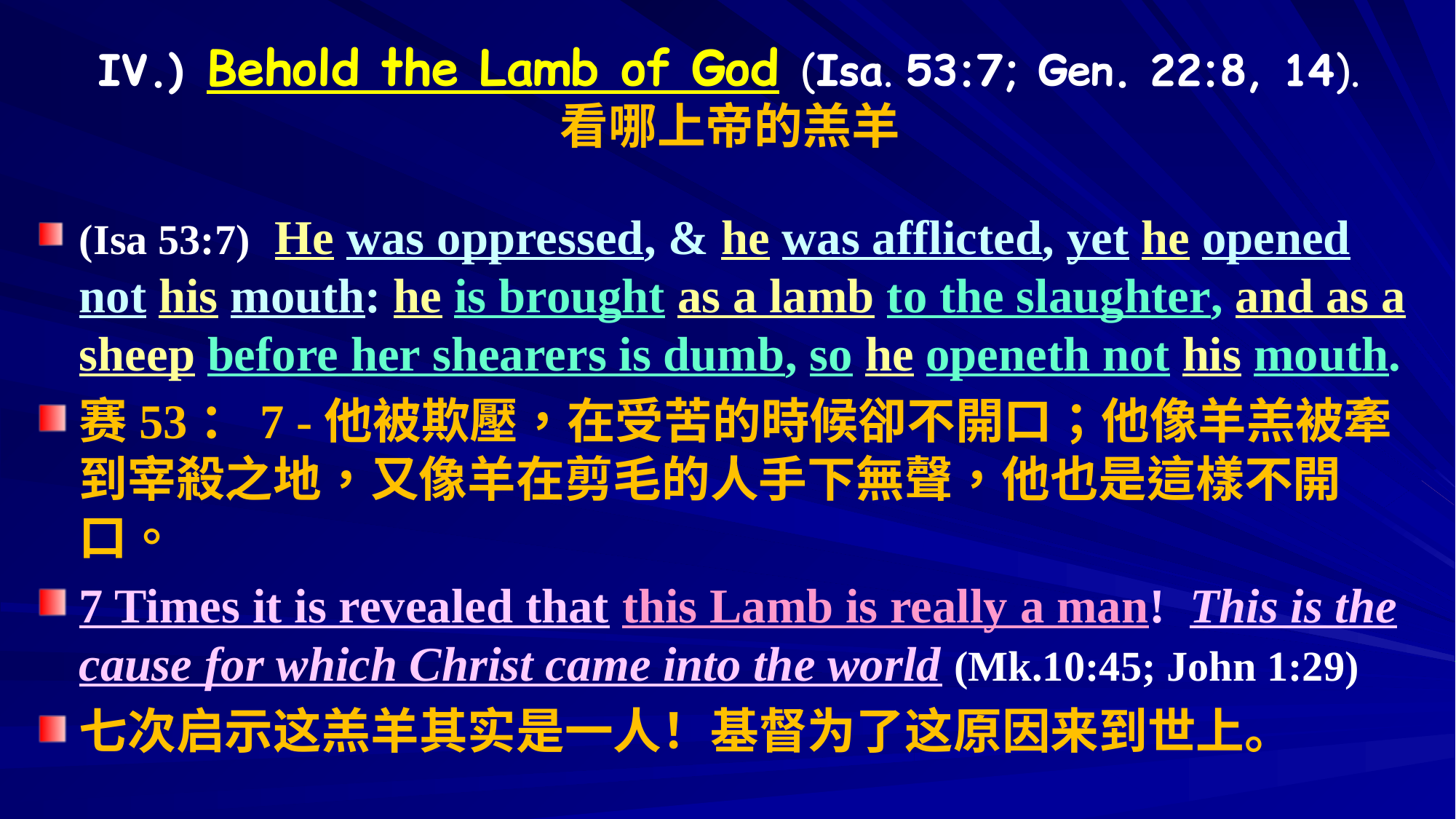

# IV.)	Behold the Lamb of God (Isa. 53:7; Gen. 22:8, 14). 看哪上帝的羔羊
(Isa 53:7)  He was oppressed, & he was afflicted, yet he opened not his mouth: he is brought as a lamb to the slaughter, and as a sheep before her shearers is dumb, so he openeth not his mouth.
赛53：7 -他被欺壓，在受苦的時候卻不開口；他像羊羔被牽到宰殺之地，又像羊在剪毛的人手下無聲，他也是這樣不開口。
7 Times it is revealed that this Lamb is really a man!  This is the cause for which Christ came into the world (Mk.10:45; John 1:29)
七次启示这羔羊其实是一人！基督为了这原因来到世上。